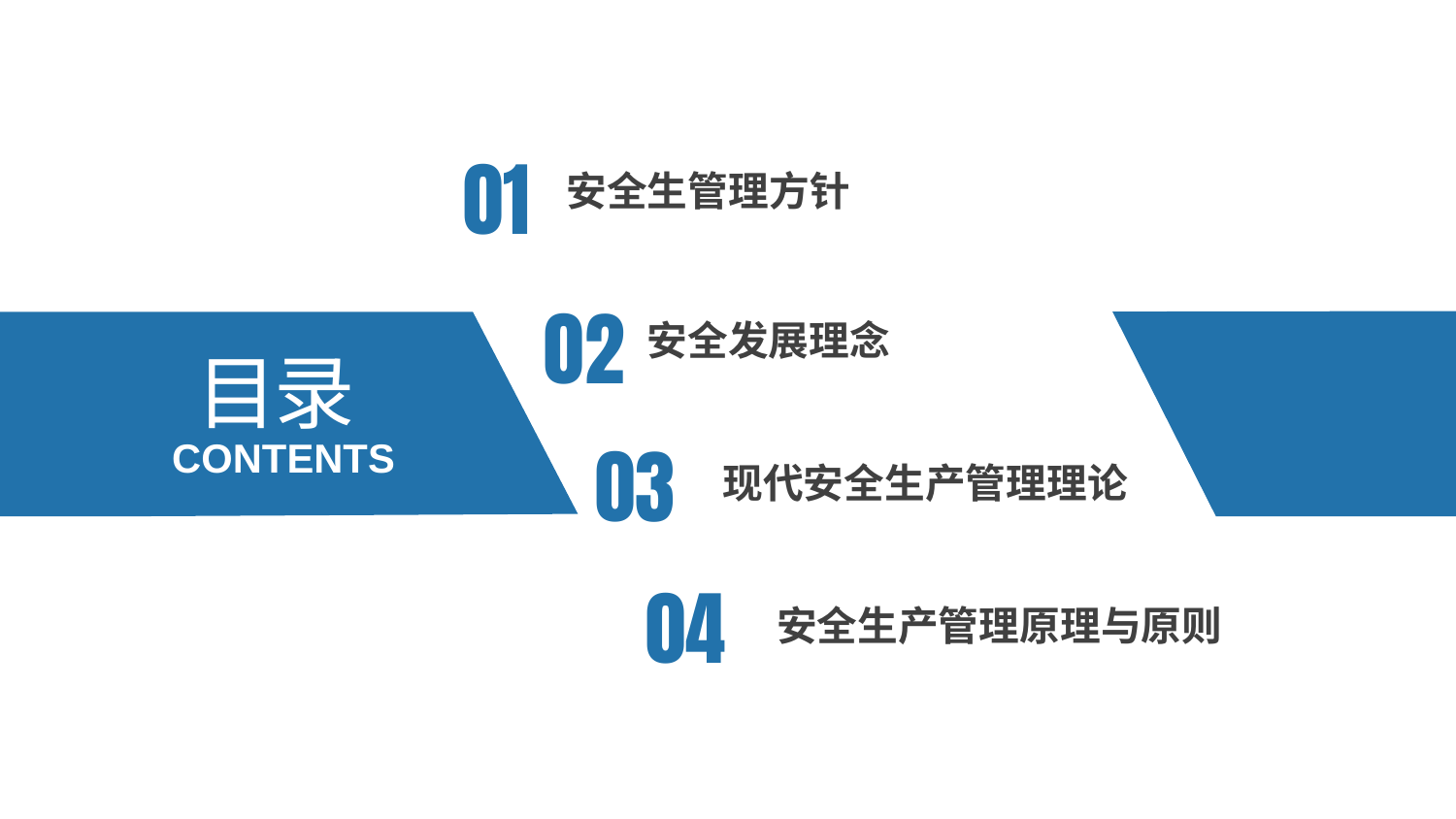

01
安全生管理方针
02
安全发展理念

目录
CONTENTS
03
现代安全生产管理理论
04
安全生产管理原理与原则